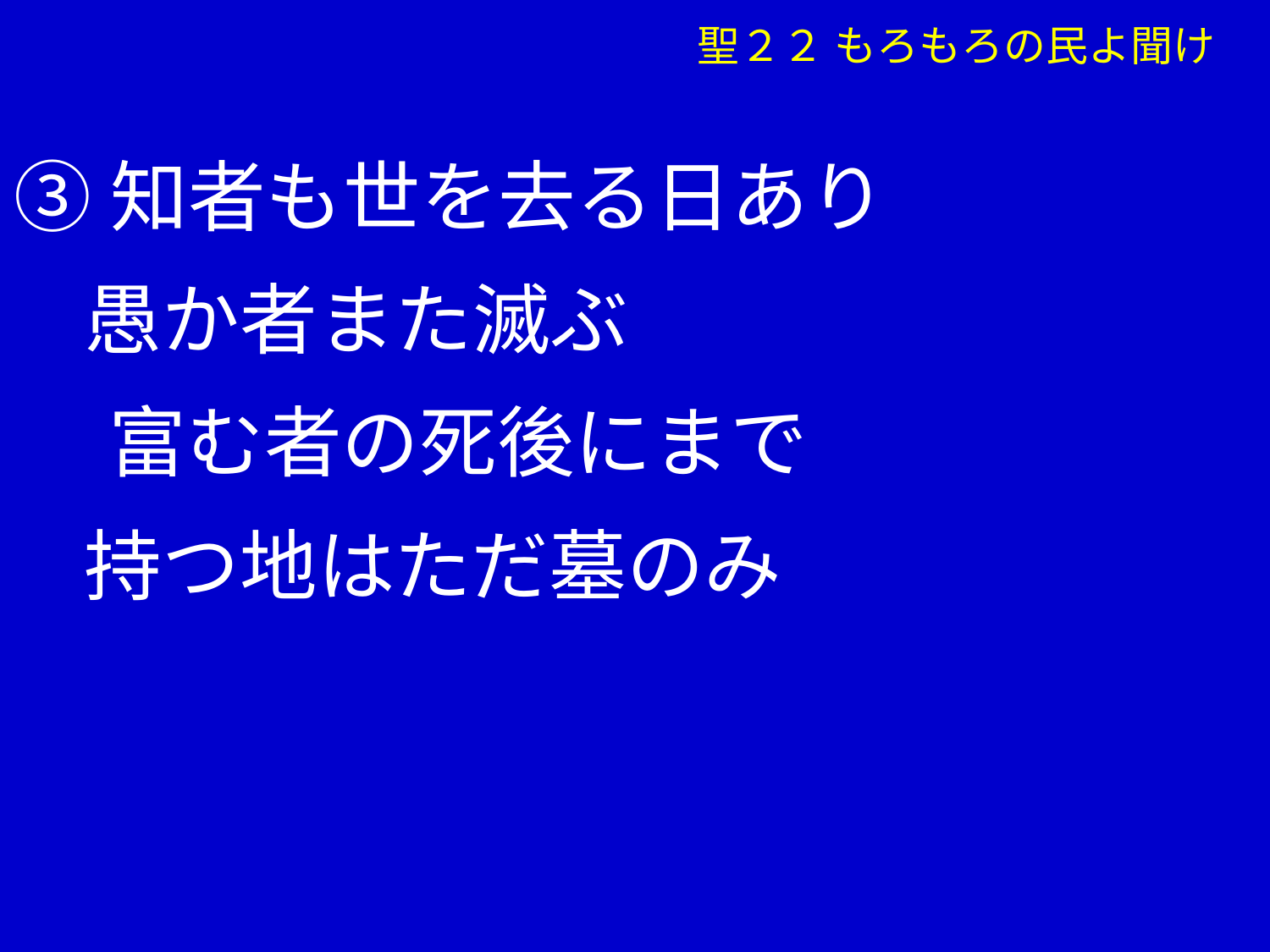

聖２２ もろもろの民よ聞け
③知者も世を去る日あり
   愚か者また滅ぶ
　 富む者の死後にまで
   持つ地はただ墓のみ